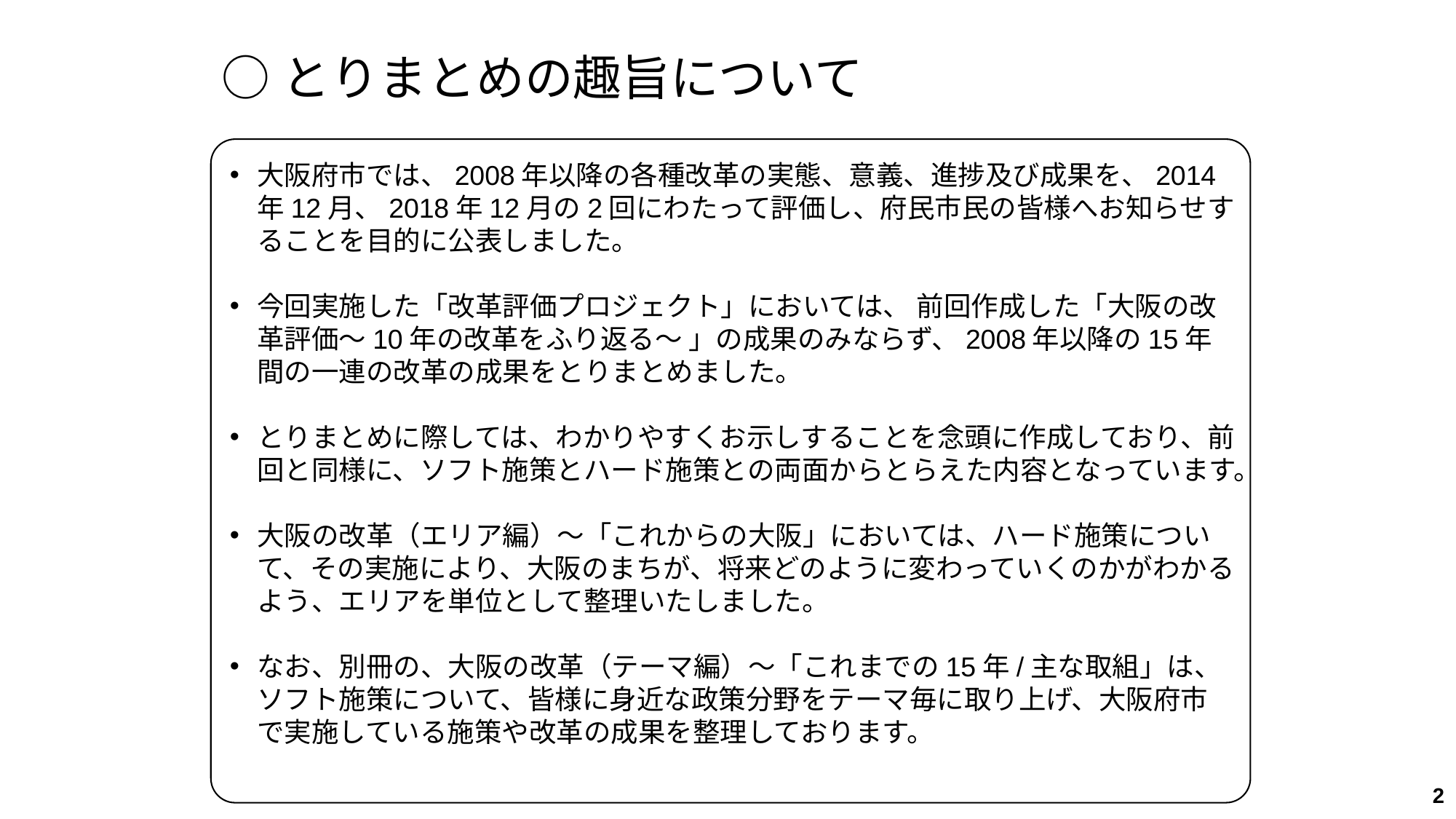

# ○とりまとめの趣旨について

大阪府市では、2008年以降の各種改革の実態、意義、進捗及び成果を、2014年12月、2018年12月の2回にわたって評価し、府民市民の皆様へお知らせすることを目的に公表しました。

今回実施した「改革評価プロジェクト」においては、 前回作成した「大阪の改革評価～10年の改革をふり返る～ 」の成果のみならず、2008年以降の15年間の一連の改革の成果をとりまとめました。

とりまとめに際しては、わかりやすくお示しすることを念頭に作成しており、前回と同様に、ソフト施策とハード施策との両面からとらえた内容となっています。

大阪の改革（エリア編）～「これからの大阪」においては、ハード施策について、その実施により、大阪のまちが、将来どのように変わっていくのかがわかるよう、エリアを単位として整理いたしました。

なお、別冊の、大阪の改革（テーマ編）～「これまでの15年/主な取組」は、ソフト施策について、皆様に身近な政策分野をテーマ毎に取り上げ、大阪府市で実施している施策や改革の成果を整理しております。
2